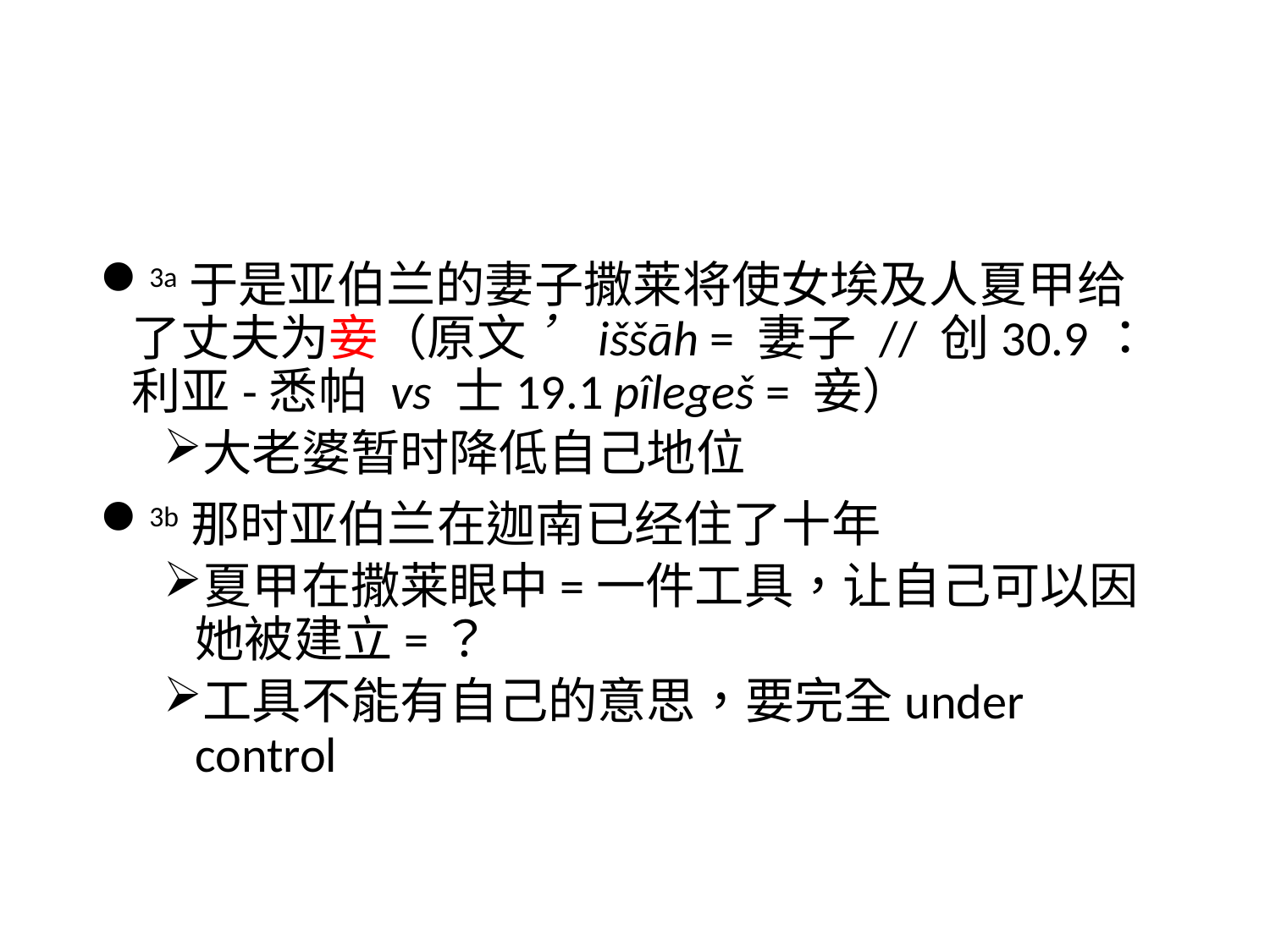

#
3a于是亚伯兰的妻子撒莱将使女埃及人夏甲给了丈夫为妾（原文 ’iššāh = 妻子 // 创30.9：利亚-悉帕 vs 士19.1 pîlegeš = 妾）
大老婆暂时降低自己地位
3b那时亚伯兰在迦南已经住了十年
夏甲在撒莱眼中=一件工具，让自己可以因她被建立=？
工具不能有自己的意思，要完全under control